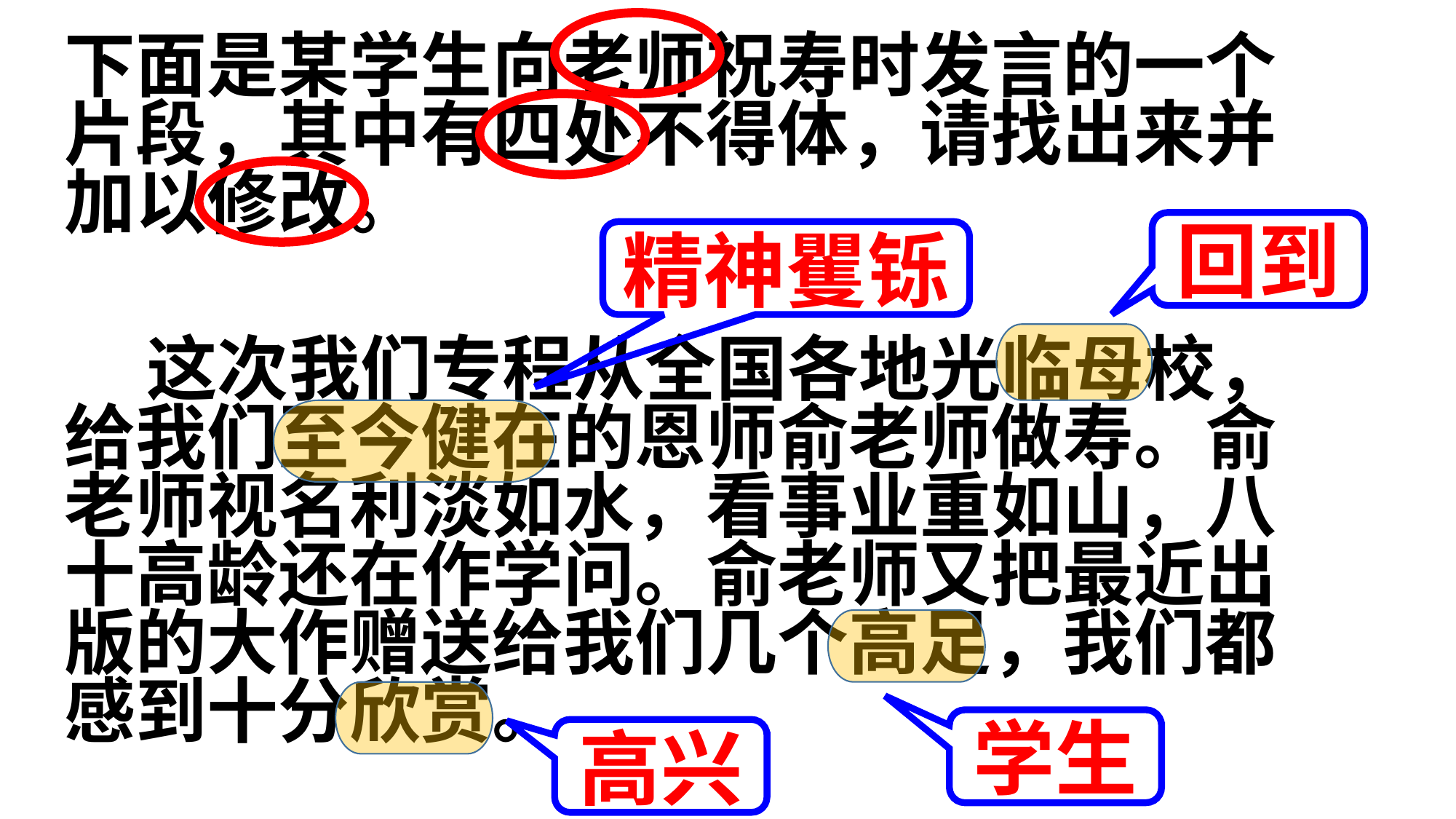

# 下面是某学生向老师祝寿时发言的一个片段，其中有四处不得体，请找出来并加以修改。

    这次我们专程从全国各地光临母校，给我们至今健在的恩师俞老师做寿。俞老师视名利淡如水，看事业重如山，八十高龄还在作学问。俞老师又把最近出版的大作赠送给我们几个高足，我们都感到十分欣赏。

回到
精神矍铄

学生
高兴